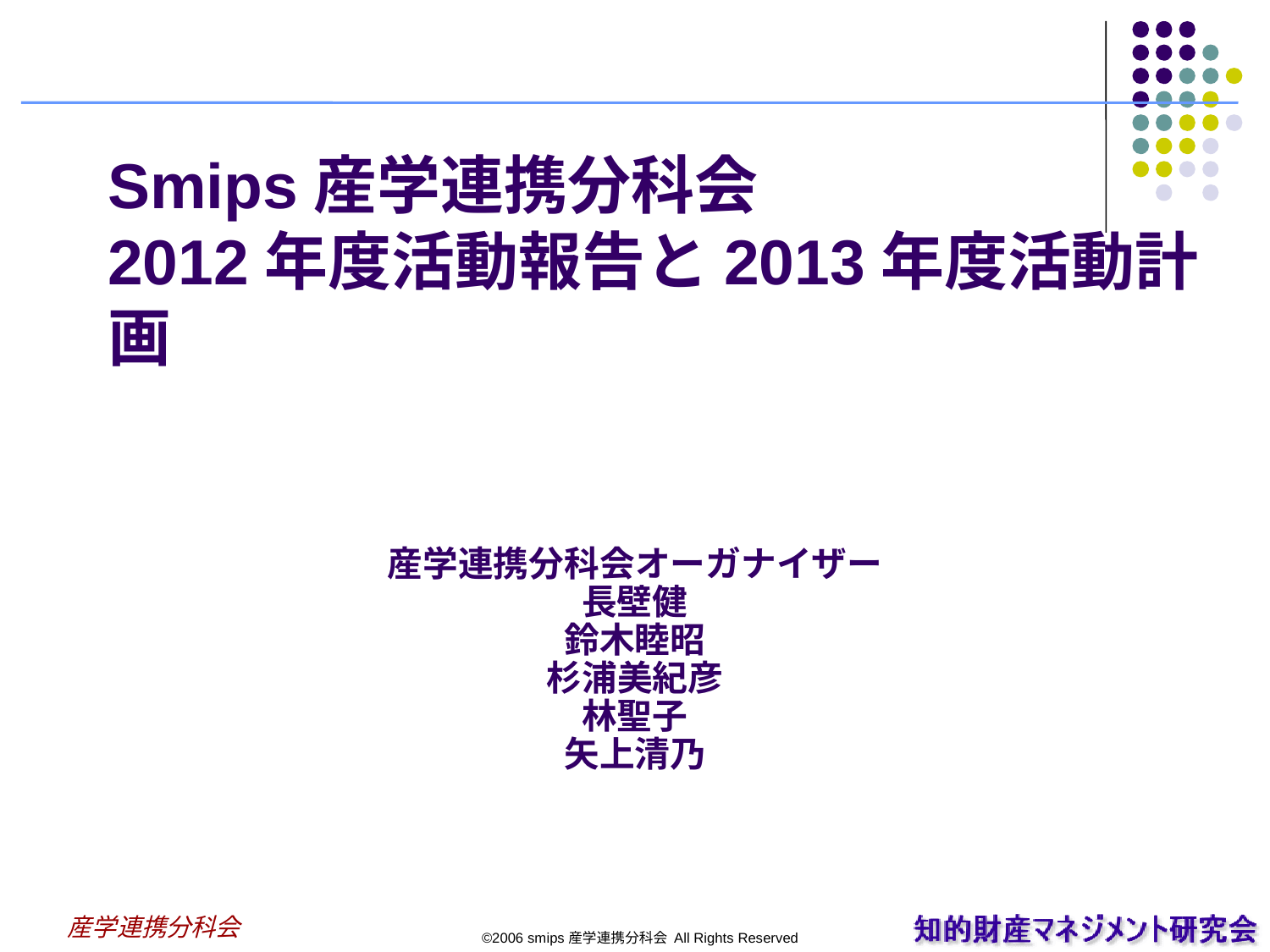

# Smips産学連携分科会 2012年度活動報告と2013年度活動計画
産学連携分科会オーガナイザー
長壁健
鈴木睦昭
杉浦美紀彦
林聖子
矢上清乃